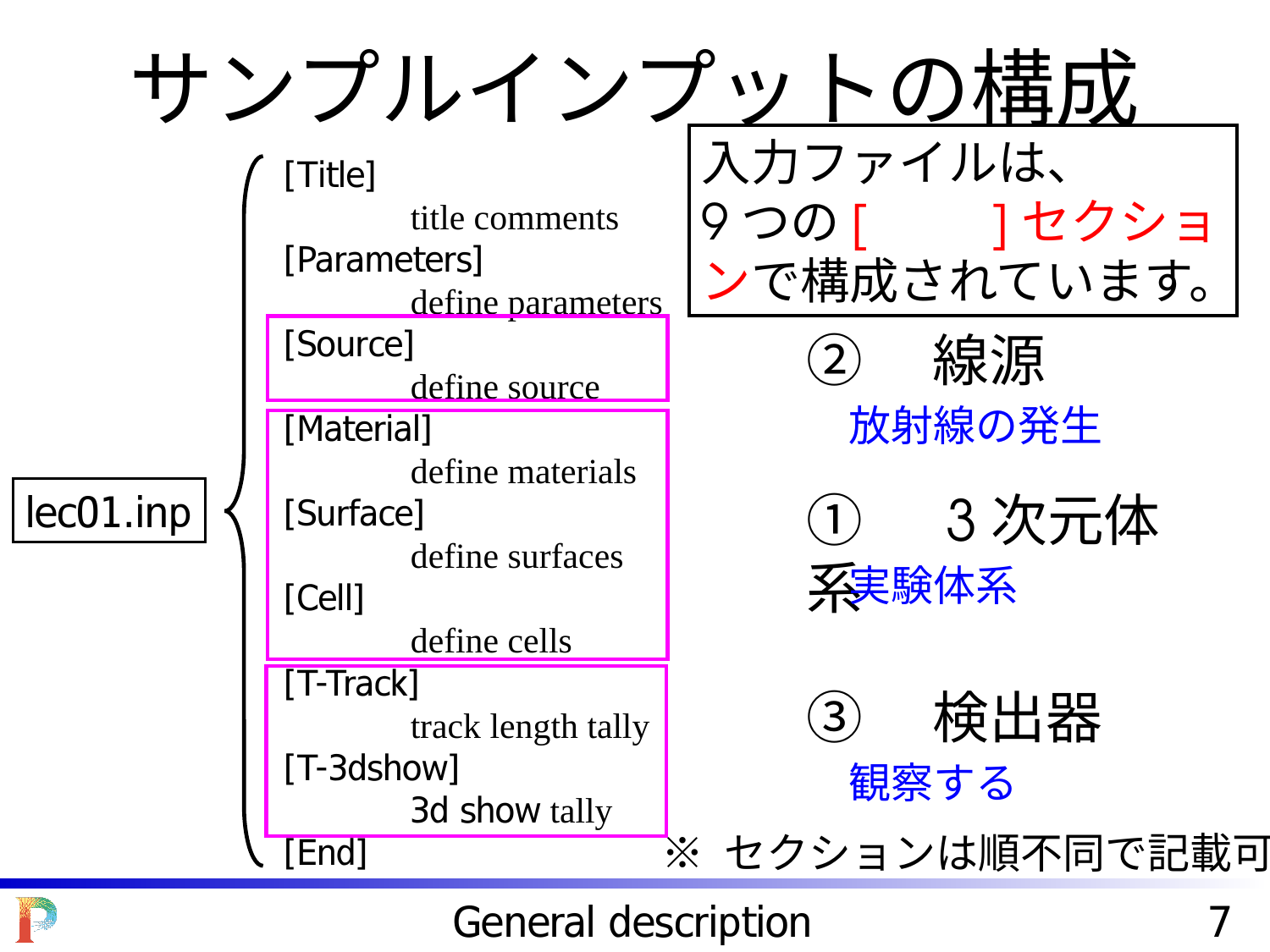

# サンプルインプットの構成
入力ファイルは、
9つの[         ]セクションで構成されています。
[Title]
	title comments
[Parameters]
	define parameters
[Source]
	define source
[Material]
	define materials
[Surface]
	define surfaces
[Cell]
	define cells
[T-Track]
	track length tally
[T-3dshow]
	3d show tally
[End]

②　線源
　放射線の発生

①　3次元体系
　実験体系
lec01.inp

③　検出器
　観察する
※ セクションは順不同で記載可
General description